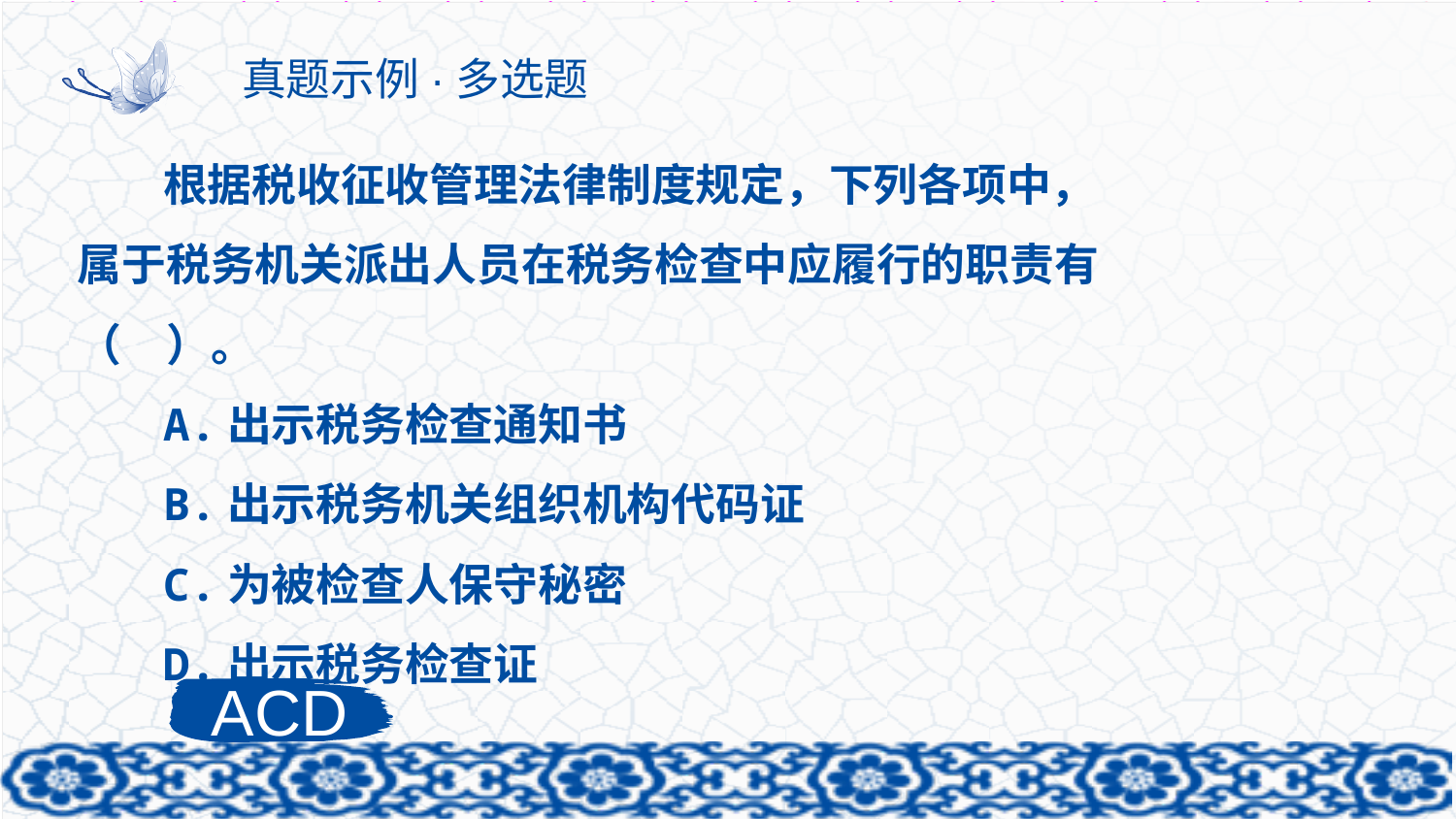

# 真题示例·多选题
根据税收征收管理法律制度规定，下列各项中，属于税务机关派出人员在税务检查中应履行的职责有（　）。
A.出示税务检查通知书
B.出示税务机关组织机构代码证
C.为被检查人保守秘密
D.出示税务检查证
ACD